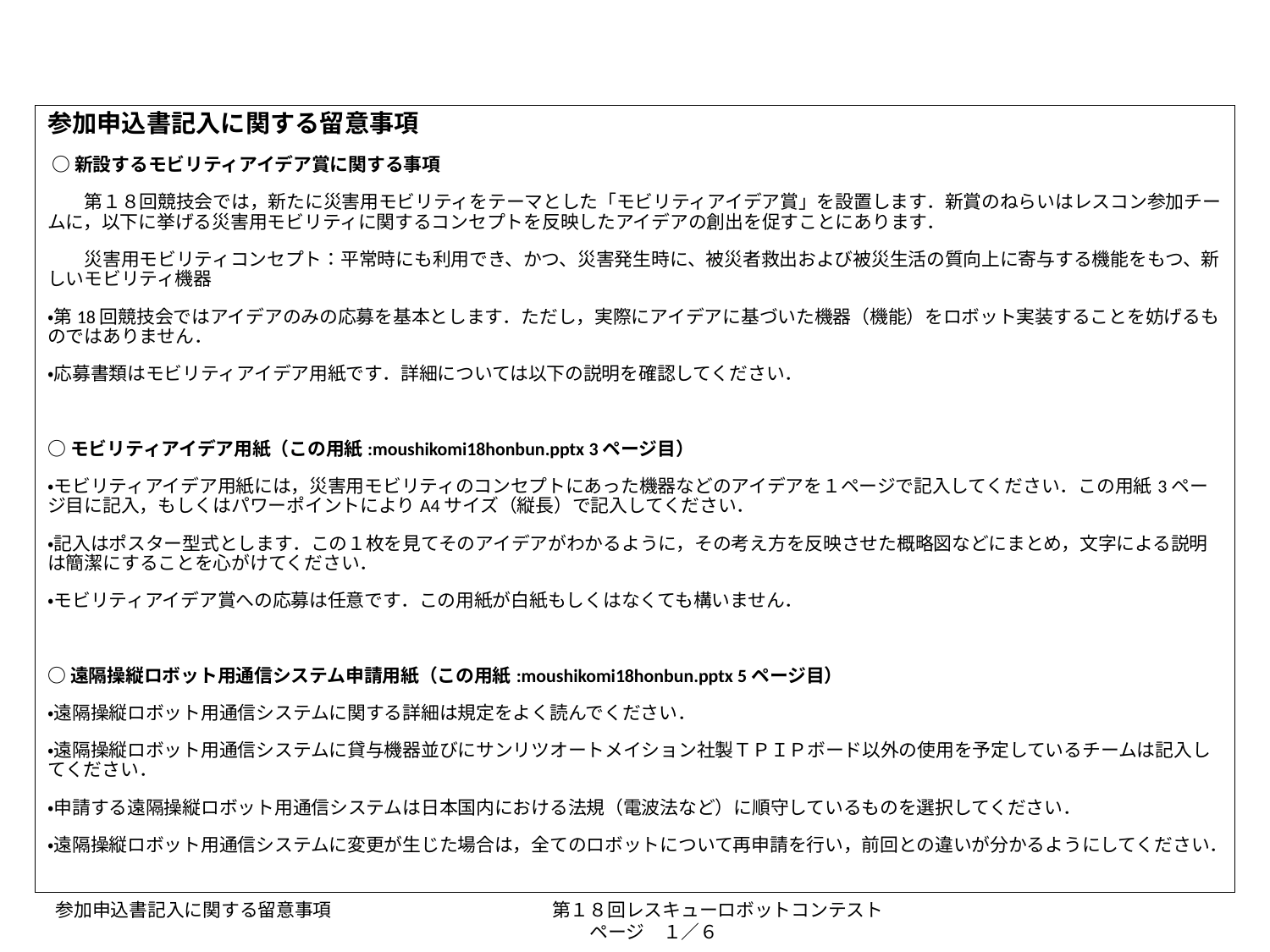

参加申込書記入に関する留意事項
 ○新設するモビリティアイデア賞に関する事項
　　第１８回競技会では，新たに災害用モビリティをテーマとした「モビリティアイデア賞」を設置します．新賞のねらいはレスコン参加チームに，以下に挙げる災害用モビリティに関するコンセプトを反映したアイデアの創出を促すことにあります．
　　災害用モビリティコンセプト：平常時にも利用でき、かつ、災害発生時に、被災者救出および被災生活の質向上に寄与する機能をもつ、新しいモビリティ機器
・第18回競技会ではアイデアのみの応募を基本とします．ただし，実際にアイデアに基づいた機器（機能）をロボット実装することを妨げるものではありません．
・応募書類はモビリティアイデア用紙です．詳細については以下の説明を確認してください．

○モビリティアイデア用紙（この用紙:moushikomi18honbun.pptx 3ページ目）
・モビリティアイデア用紙には，災害用モビリティのコンセプトにあった機器などのアイデアを１ページで記入してください．この用紙3ページ目に記入，もしくはパワーポイントによりA4サイズ（縦長）で記入してください．
・記入はポスター型式とします．この１枚を見てそのアイデアがわかるように，その考え方を反映させた概略図などにまとめ，文字による説明は簡潔にすることを心がけてください．
・モビリティアイデア賞への応募は任意です．この用紙が白紙もしくはなくても構いません．

○遠隔操縦ロボット用通信システム申請用紙（この用紙:moushikomi18honbun.pptx 5ページ目）
・遠隔操縦ロボット用通信システムに関する詳細は規定をよく読んでください．
・遠隔操縦ロボット用通信システムに貸与機器並びにサンリツオートメイション社製ＴＰＩＰボード以外の使用を予定しているチームは記入してください．
・申請する遠隔操縦ロボット用通信システムは日本国内における法規（電波法など）に順守しているものを選択してください．
・遠隔操縦ロボット用通信システムに変更が生じた場合は，全てのロボットについて再申請を行い，前回との違いが分かるようにしてください．

参加申込書記入に関する留意事項　　　　　　　　　　　　第１８回レスキューロボットコンテスト　　　　　　　　　　　　　　　　　　　　　ページ　１／６